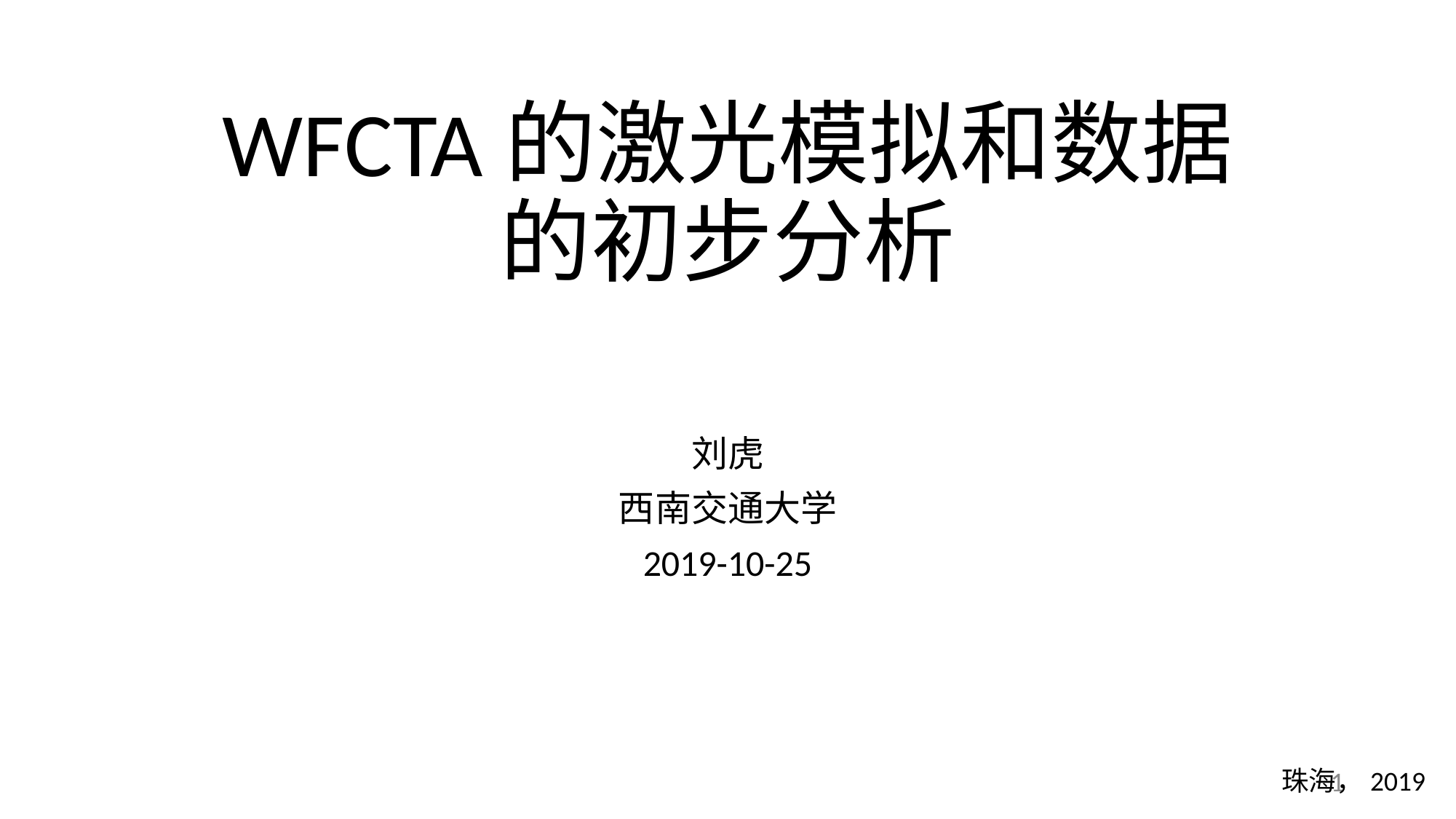

# WFCTA的激光模拟和数据的初步分析
刘虎
西南交通大学
2019-10-25
珠海，2019
1